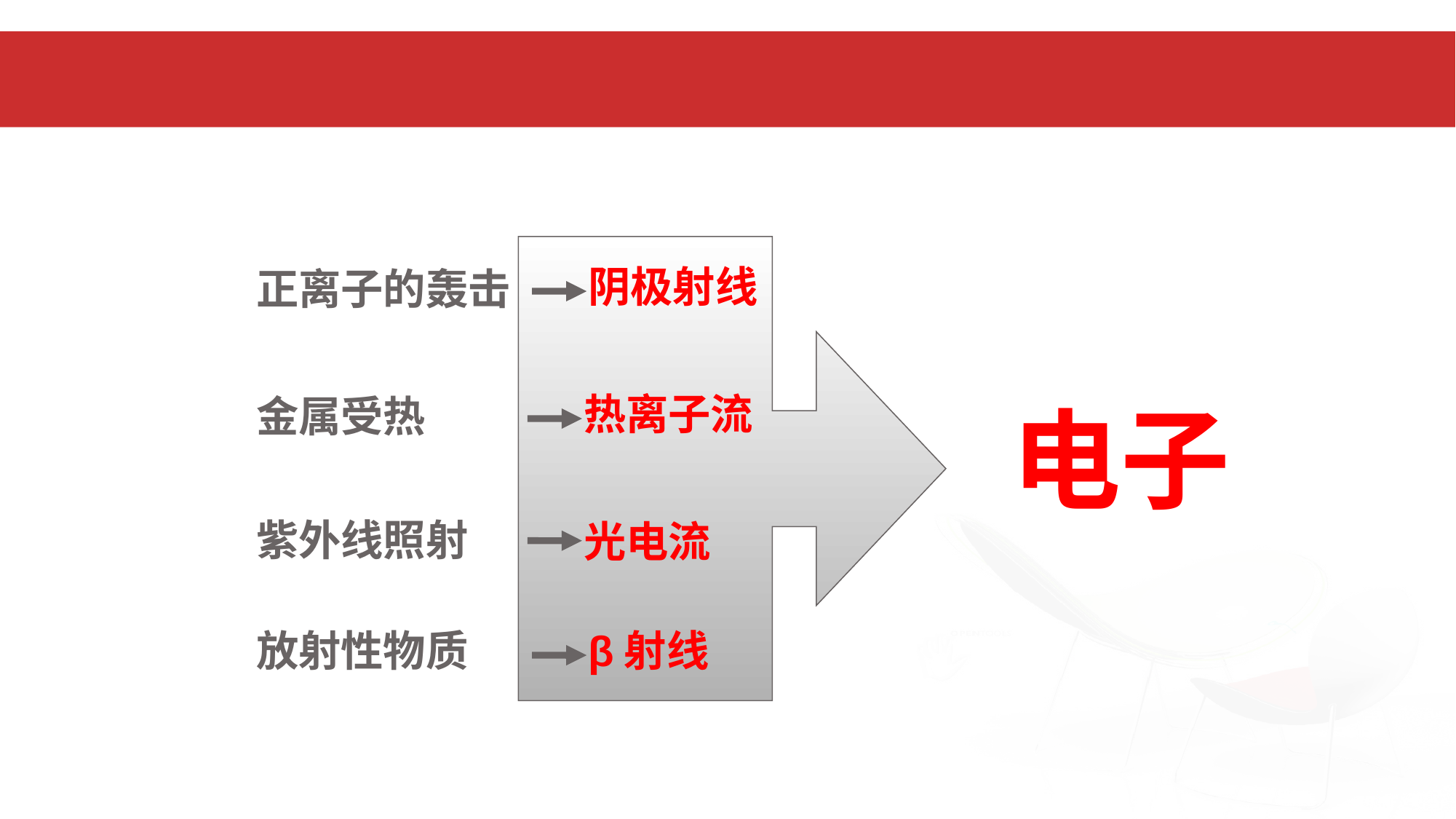

阴极射线

正离子的轰击
热离子流

金属受热
电子
紫外线照射
光电流

放射性物质
β射线